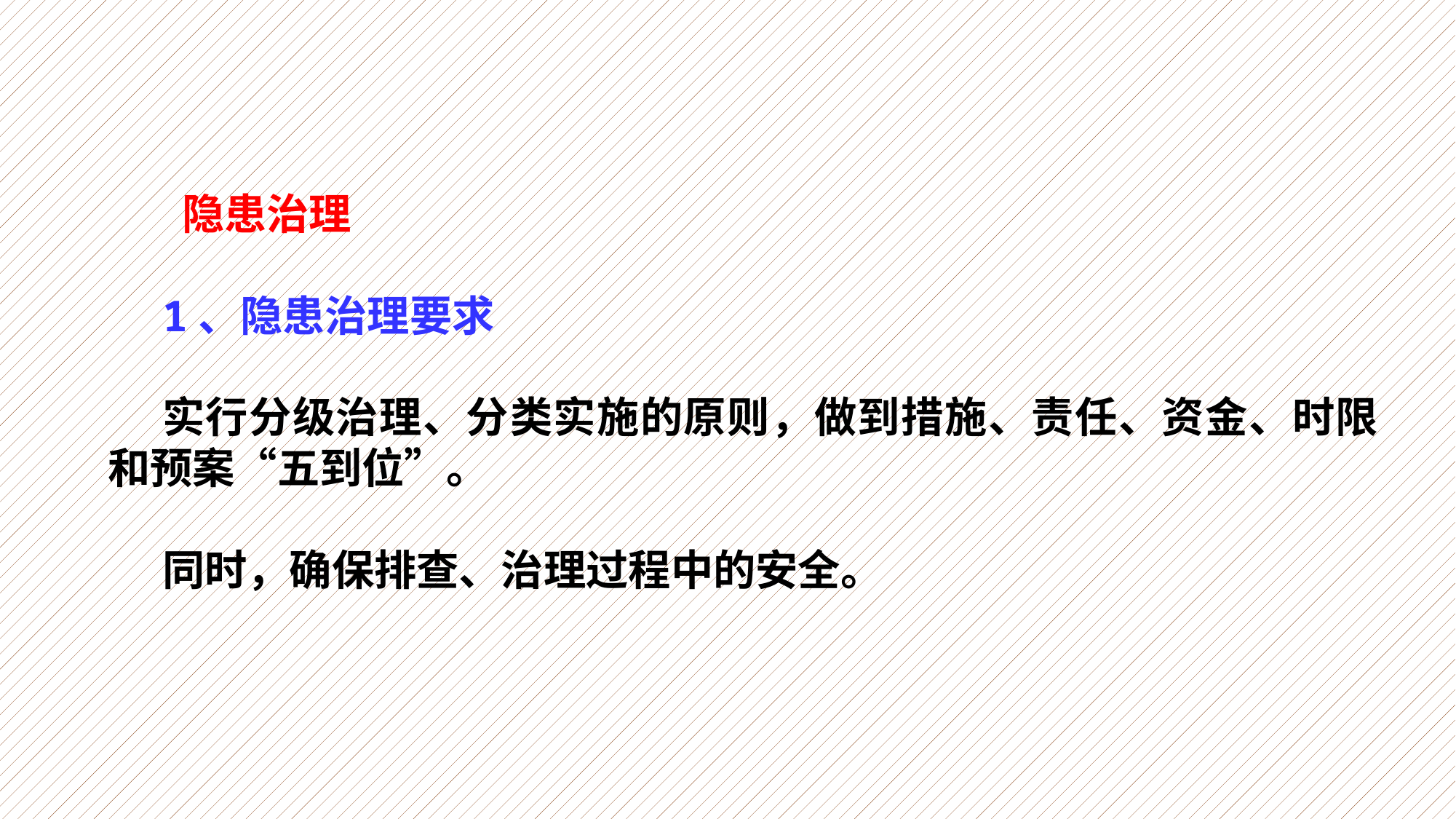

隐患治理

1、隐患治理要求

实行分级治理、分类实施的原则，做到措施、责任、资金、时限和预案“五到位”。

同时，确保排查、治理过程中的安全。